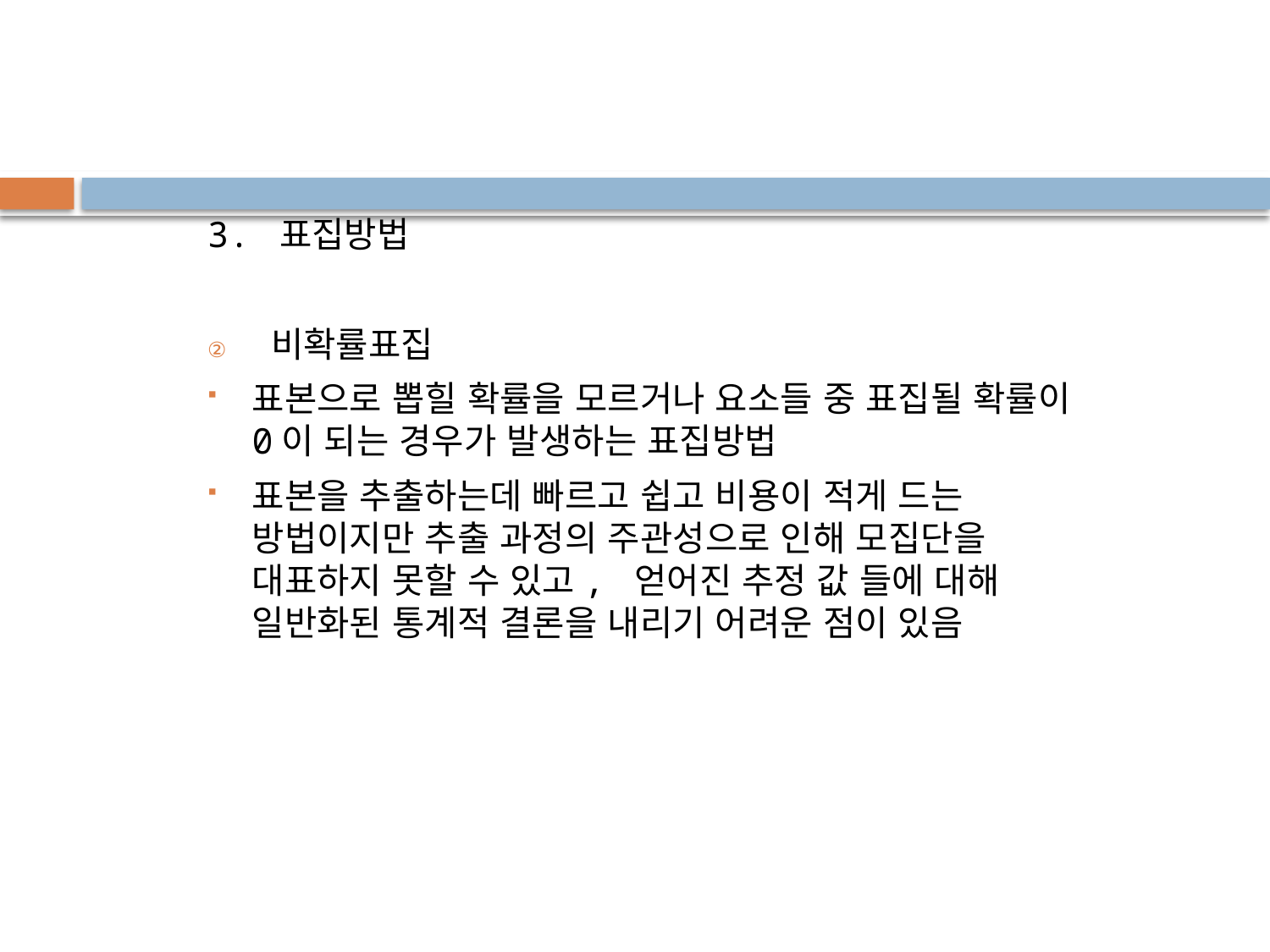

3. 표집방법

비확률표집
표본으로 뽑힐 확률을 모르거나 요소들 중 표집될 확률이 0이 되는 경우가 발생하는 표집방법
표본을 추출하는데 빠르고 쉽고 비용이 적게 드는 방법이지만 추출 과정의 주관성으로 인해 모집단을 대표하지 못할 수 있고, 얻어진 추정 값 들에 대해 일반화된 통계적 결론을 내리기 어려운 점이 있음